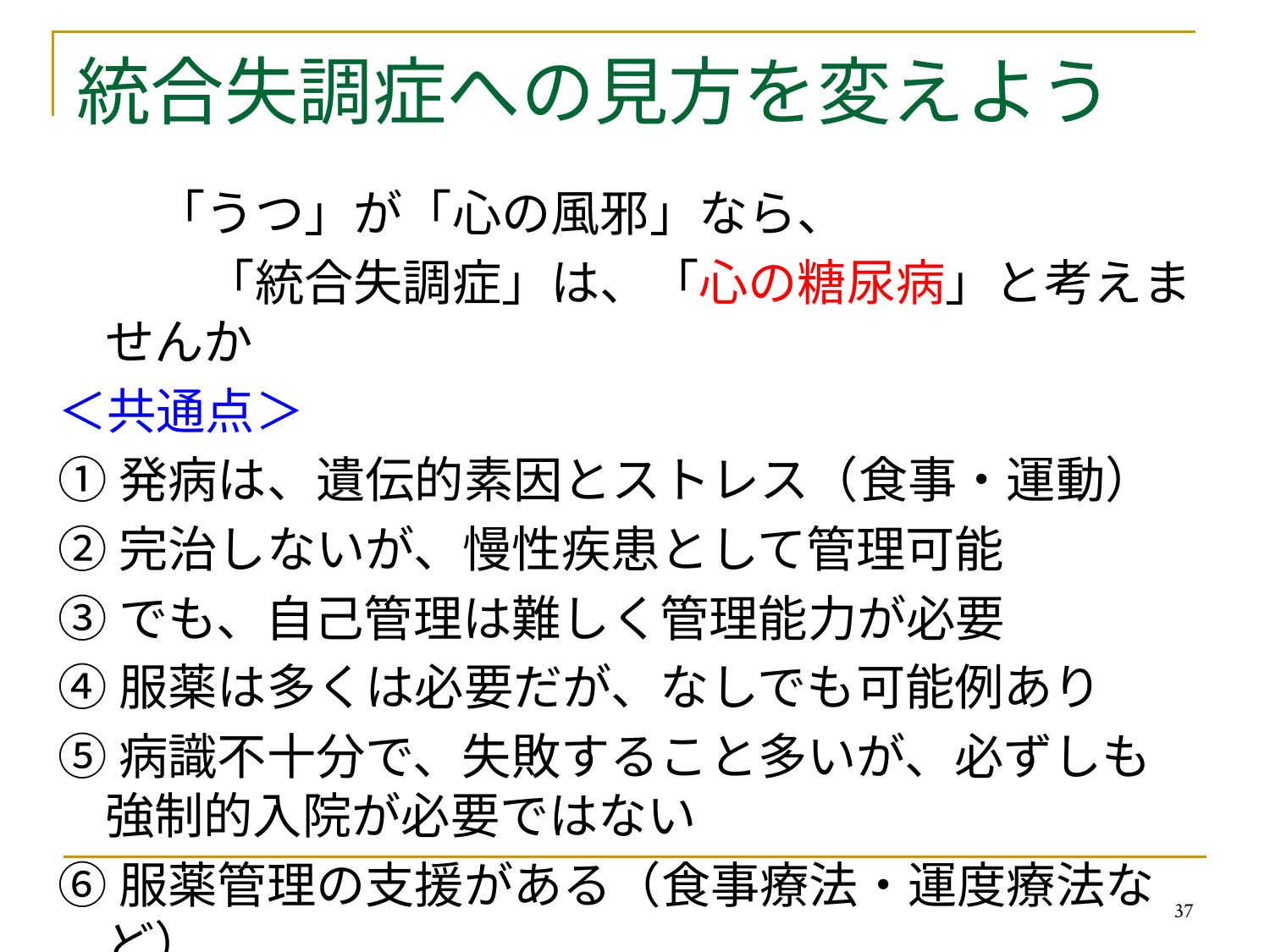

# 統合失調症への見方を変えよう
　　「うつ」が「心の風邪」なら、
　　　「統合失調症」は、「心の糖尿病」と考えませんか
＜共通点＞
①発病は、遺伝的素因とストレス（食事・運動）
②完治しないが、慢性疾患として管理可能
③でも、自己管理は難しく管理能力が必要
④服薬は多くは必要だが、なしでも可能例あり
⑤病識不十分で、失敗すること多いが、必ずしも強制的入院が必要ではない
⑥服薬管理の支援がある（食事療法・運度療法など）
37